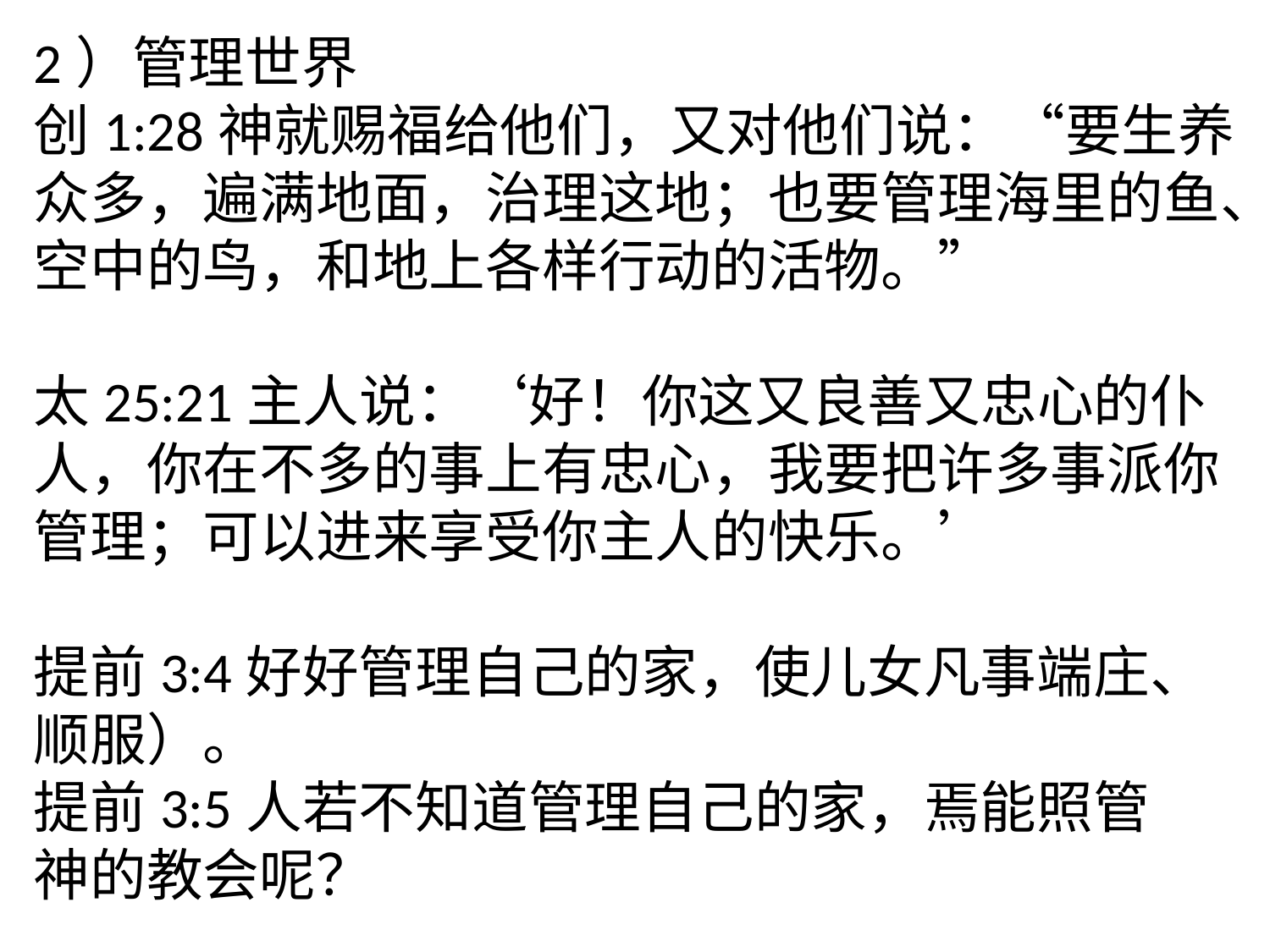

2）管理世界
创1:28神就赐福给他们，又对他们说：“要生养众多，遍满地面，治理这地；也要管理海里的鱼、空中的鸟，和地上各样行动的活物。”

太25:21主人说：‘好！你这又良善又忠心的仆人，你在不多的事上有忠心，我要把许多事派你管理；可以进来享受你主人的快乐。’

提前3:4好好管理自己的家，使儿女凡事端庄、顺服）。
提前3:5人若不知道管理自己的家，焉能照管　神的教会呢？